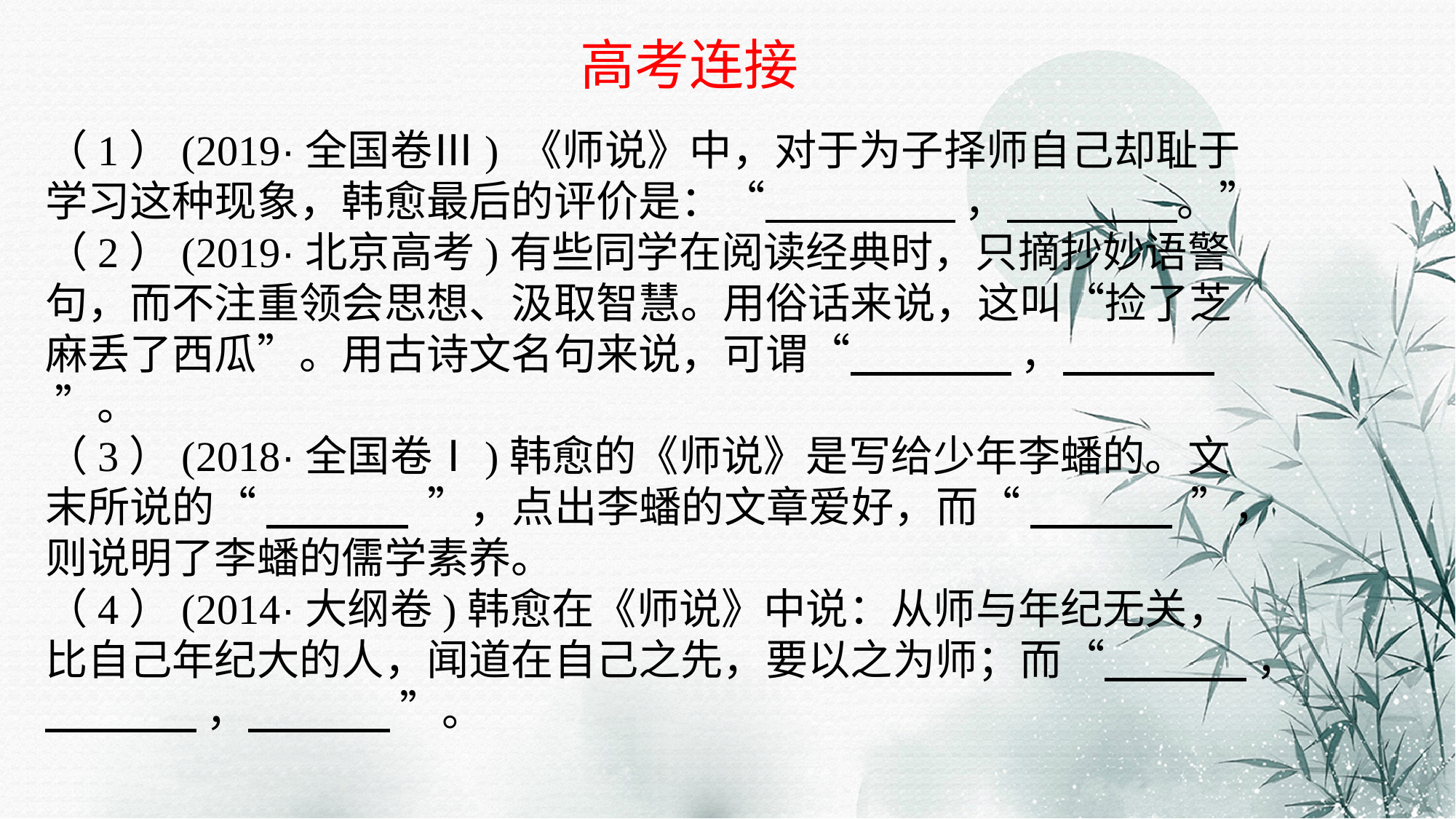

高考连接
（1）(2019·全国卷Ⅲ) 《师说》中，对于为子择师自己却耻于学习这种现象，韩愈最后的评价是：“                     ，                  。”
（2）(2019·北京高考)有些同学在阅读经典时，只摘抄妙语警句，而不注重领会思想、汲取智慧。用俗话来说，这叫“捡了芝麻丢了西瓜”。用古诗文名句来说，可谓“                  ，                  ”。
（3）(2018·全国卷Ⅰ)韩愈的《师说》是写给少年李蟠的。文末所说的“                  ”，点出李蟠的文章爱好，而“                  ”，则说明了李蟠的儒学素养。
（4）(2014·大纲卷)韩愈在《师说》中说：从师与年纪无关，比自己年纪大的人，闻道在自己之先，要以之为师；而“                ，                 ，                ”。